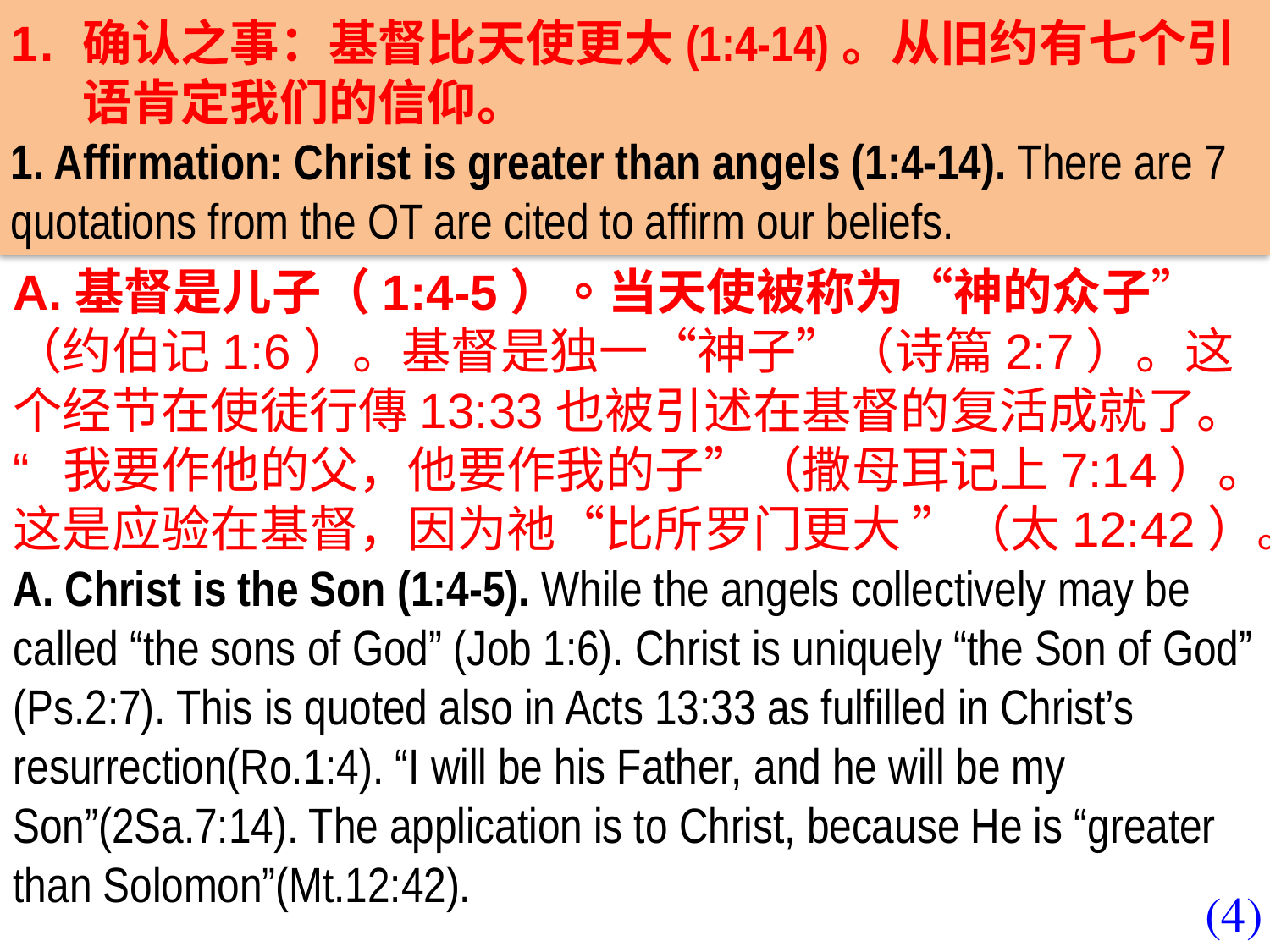

确认之事：基督比天使更大(1:4-14)。从旧约有七个引语肯定我们的信仰。
1. Affirmation: Christ is greater than angels (1:4-14). There are 7 quotations from the OT are cited to affirm our beliefs.
A.基督是儿子（1:4-5）。当天使被称为“神的众子”
（约伯记1:6）。基督是独一“神子”（诗篇2:7）。这个经节在使徒行傳13:33也被引述在基督的复活成就了。 “我要作他的父，他要作我的子”（撒母耳记上7:14）。这是应验在基督，因为祂“比所罗门更大 ”（太12:42）。
A. Christ is the Son (1:4-5). While the angels collectively may be called “the sons of God” (Job 1:6). Christ is uniquely “the Son of God” (Ps.2:7). This is quoted also in Acts 13:33 as fulfilled in Christ’s resurrection(Ro.1:4). “I will be his Father, and he will be my Son”(2Sa.7:14). The application is to Christ, because He is “greater than Solomon”(Mt.12:42).
(4)